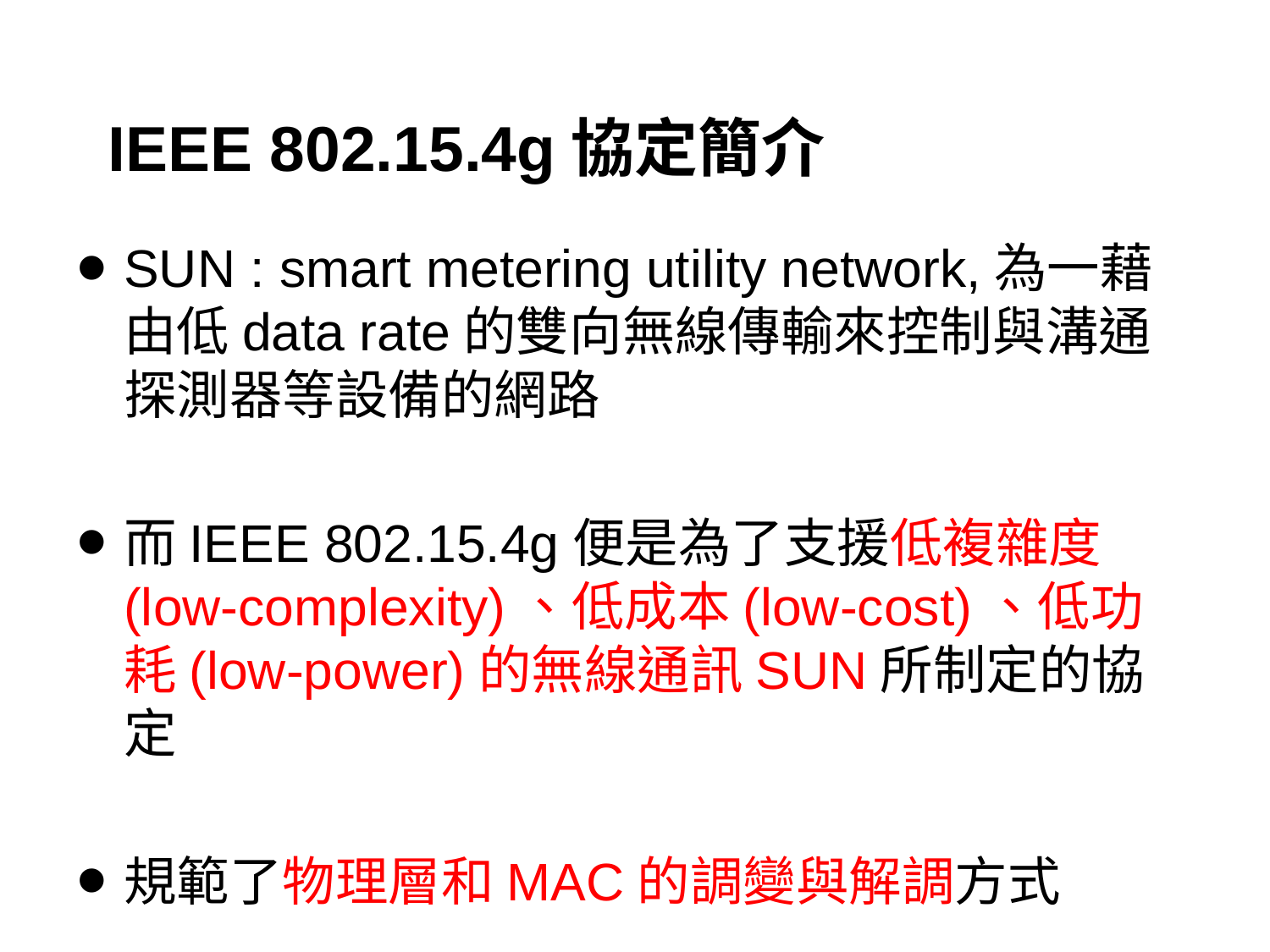

# IEEE 802.15.4g協定簡介
SUN : smart metering utility network,為一藉由低data rate的雙向無線傳輸來控制與溝通探測器等設備的網路

而IEEE 802.15.4g便是為了支援低複雜度(low-complexity)、低成本(low-cost)、低功耗(low-power)的無線通訊SUN所制定的協定

規範了物理層和MAC的調變與解調方式